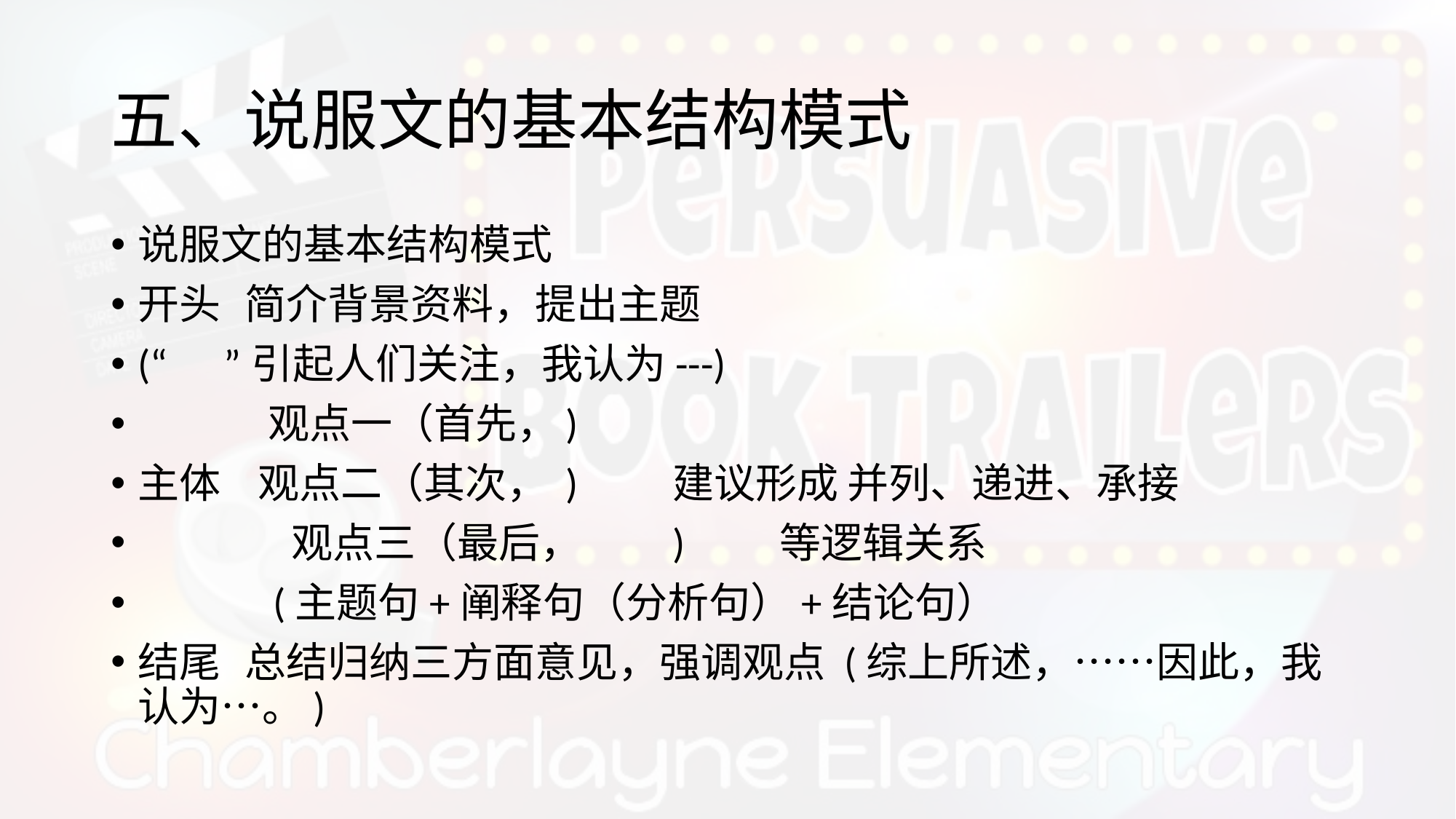

# 五、说服文的基本结构模式
说服文的基本结构模式
开头	简介背景资料，提出主题
(“      ”引起人们关注，我认为---)
             观点一（首先，	)
主体    观点二（其次，	)	建议形成 并列、递进、承接
	    观点三（最后，	)	等逻辑关系
	   (主题句+阐释句（分析句）+结论句）
结尾	总结归纳三方面意见，强调观点 (综上所述，……因此，我认为…。)